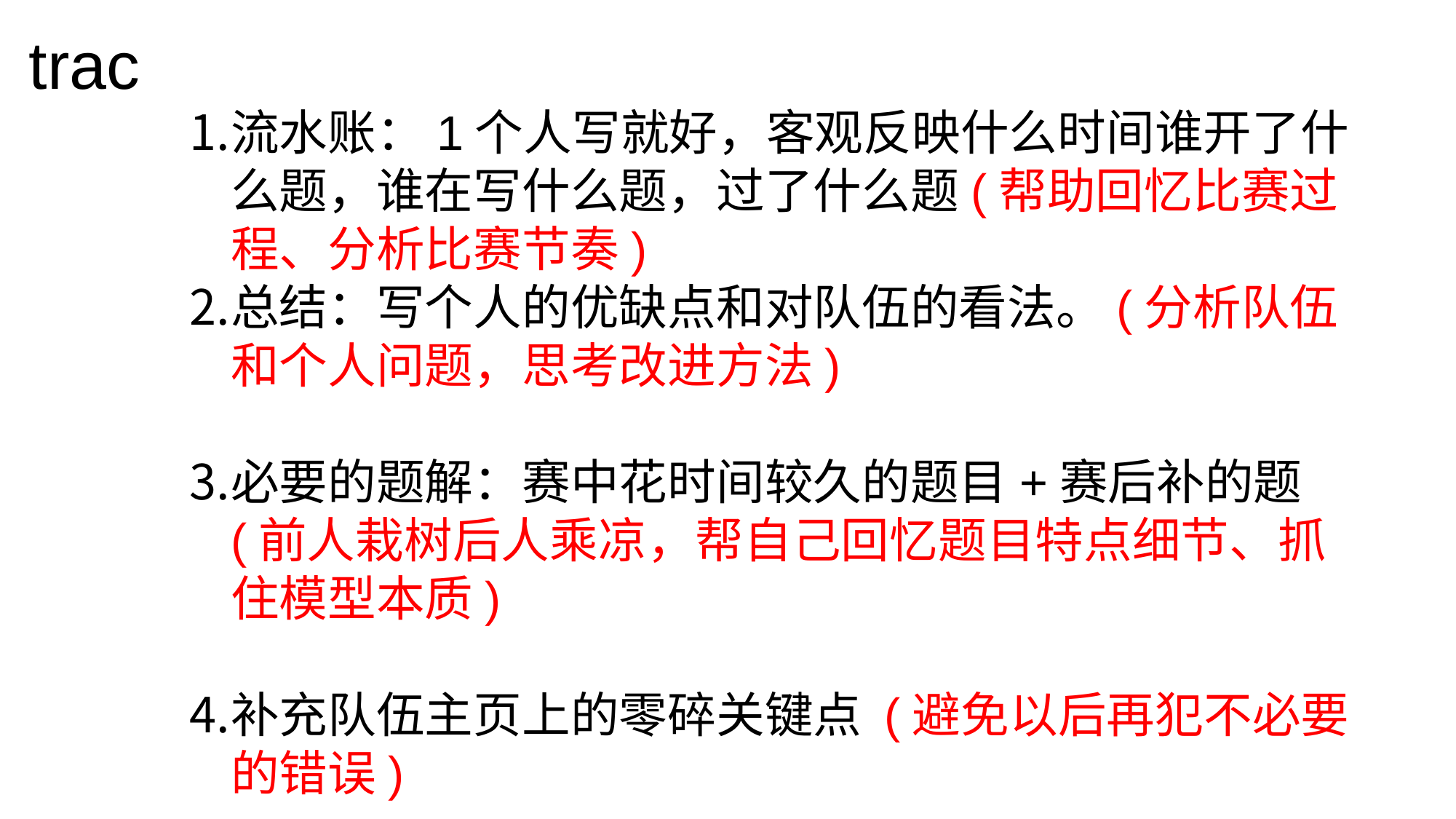

# trac
流水账：1个人写就好，客观反映什么时间谁开了什么题，谁在写什么题，过了什么题(帮助回忆比赛过程、分析比赛节奏)
总结：写个人的优缺点和对队伍的看法。(分析队伍和个人问题，思考改进方法)

必要的题解：赛中花时间较久的题目+赛后补的题 (前人栽树后人乘凉，帮自己回忆题目特点细节、抓住模型本质)

补充队伍主页上的零碎关键点 (避免以后再犯不必要的错误)